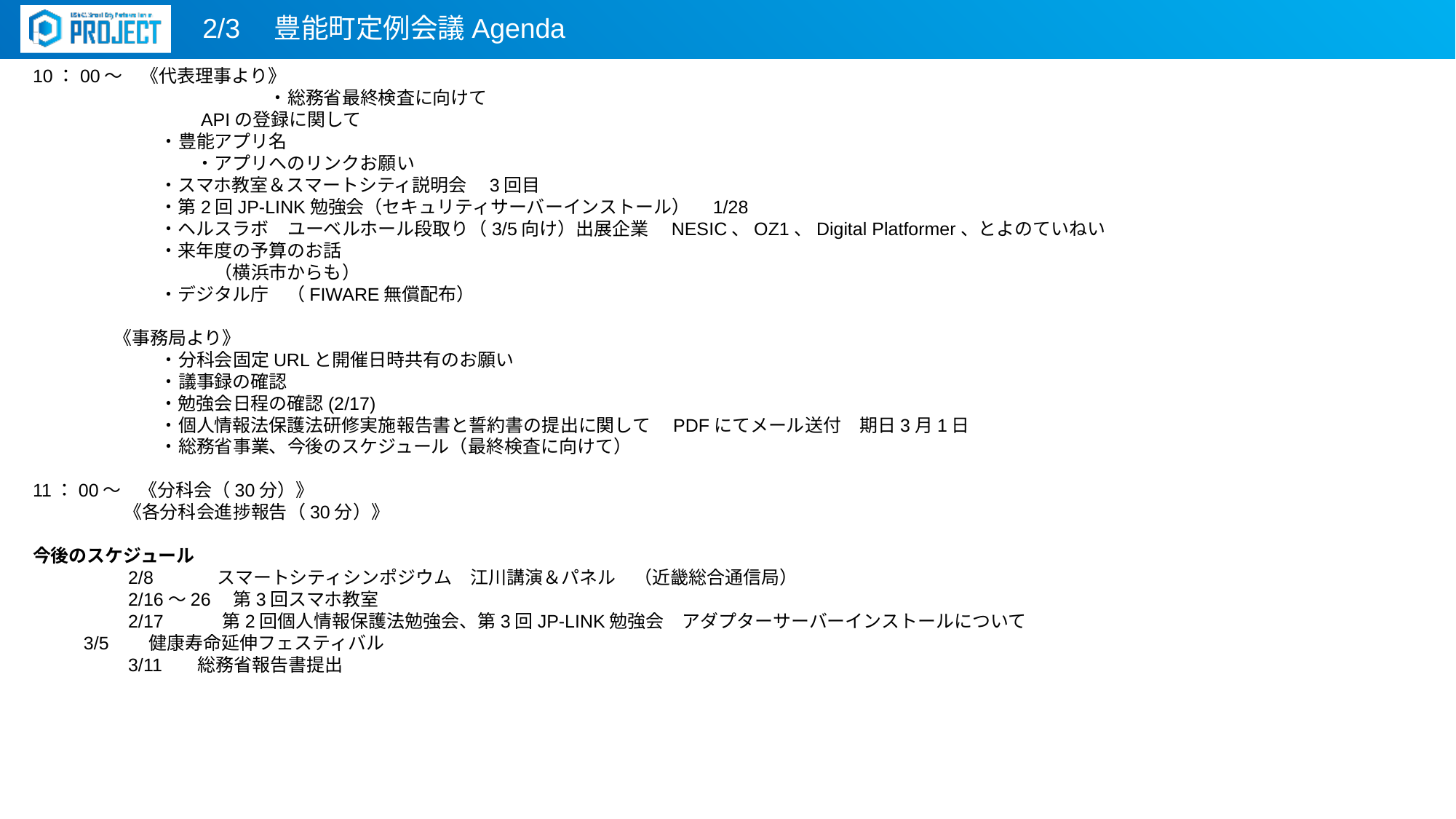

2/3　豊能町定例会議Agenda
10：00～　《代表理事より》
　　		　・総務省最終検査に向けて
　　　　　　　　　APIの登録に関して
　　　　　　　・豊能アプリ名
　　　　　　　　　・アプリへのリンクお願い
　　　　　　　・スマホ教室＆スマートシティ説明会　3回目
　　　　　　　・第2回JP-LINK勉強会（セキュリティサーバーインストール）　1/28
　　　　　　　・ヘルスラボ　ユーベルホール段取り（3/5向け）出展企業　NESIC、OZ1、Digital Platformer、とよのていねい
　　　　　　　・来年度の予算のお話
　　　　　　　　　　（横浜市からも）
　　　　　　　・デジタル庁　（FIWARE無償配布）

 　　　　《事務局より》
　　　　　　　・分科会固定URLと開催日時共有のお願い
　　　　　　　・議事録の確認
　　　　　　　・勉強会日程の確認(2/17)
　　　　　　　・個人情報法保護法研修実施報告書と誓約書の提出に関して　PDFにてメール送付　期日3月1日
　　　　　　　・総務省事業、今後のスケジュール（最終検査に向けて）

11：00～　《分科会（30分）》
　　　　　《各分科会進捗報告（30分）》

今後のスケジュール
　　　　　2/8 　　　スマートシティシンポジウム　江川講演＆パネル　（近畿総合通信局）
　　　　　2/16～26　第3回スマホ教室
　　　　　2/17　　　第2回個人情報保護法勉強会、第3回JP-LINK勉強会　アダプターサーバーインストールについて
          3/5       健康寿命延伸フェスティバル
　　　　　3/11      総務省報告書提出